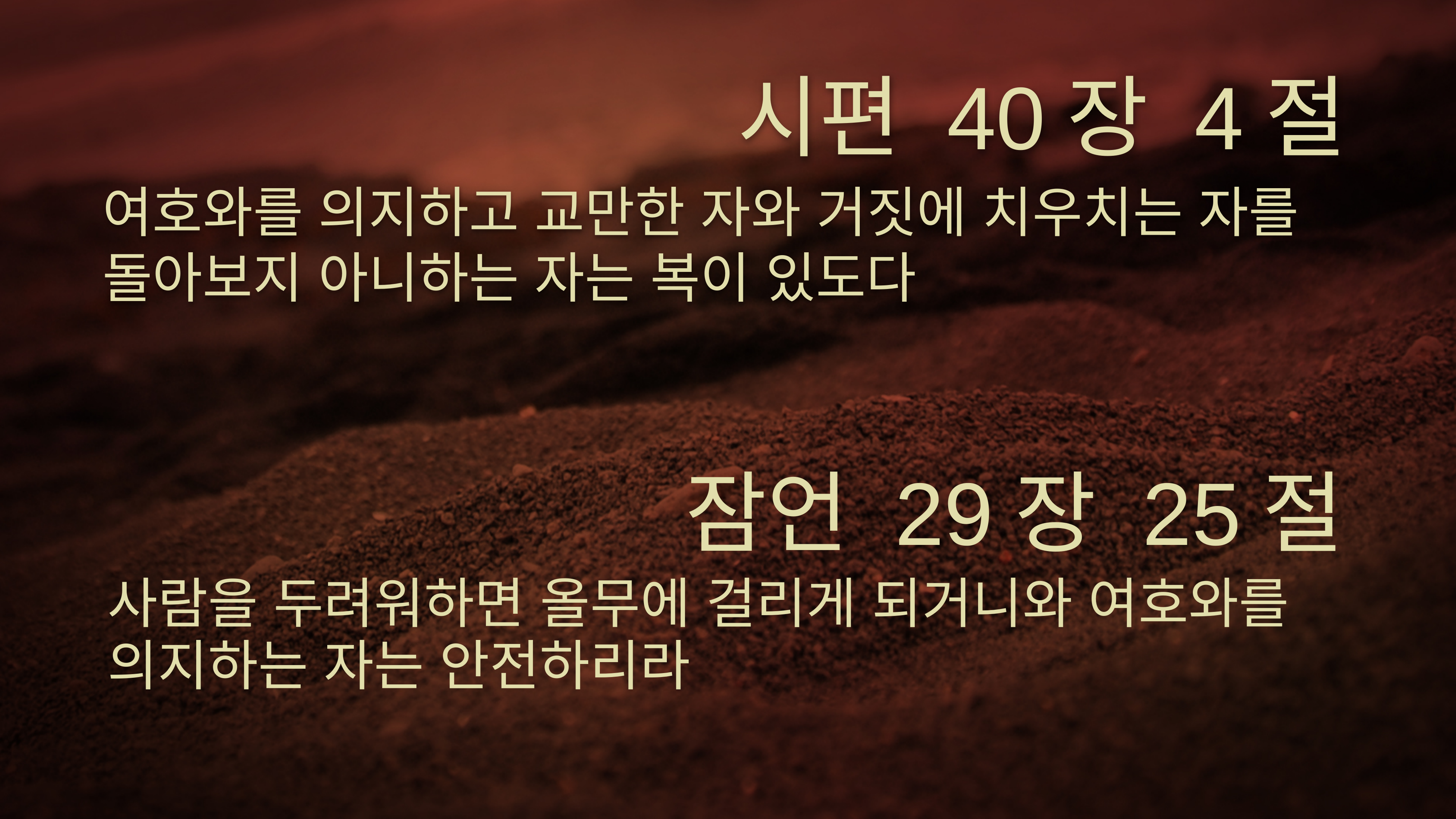

# 시편 40장 4절
여호와를 의지하고 교만한 자와 거짓에 치우치는 자를 돌아보지 아니하는 자는 복이 있도다
잠언 29장 25절
사람을 두려워하면 올무에 걸리게 되거니와 여호와를 의지하는 자는 안전하리라